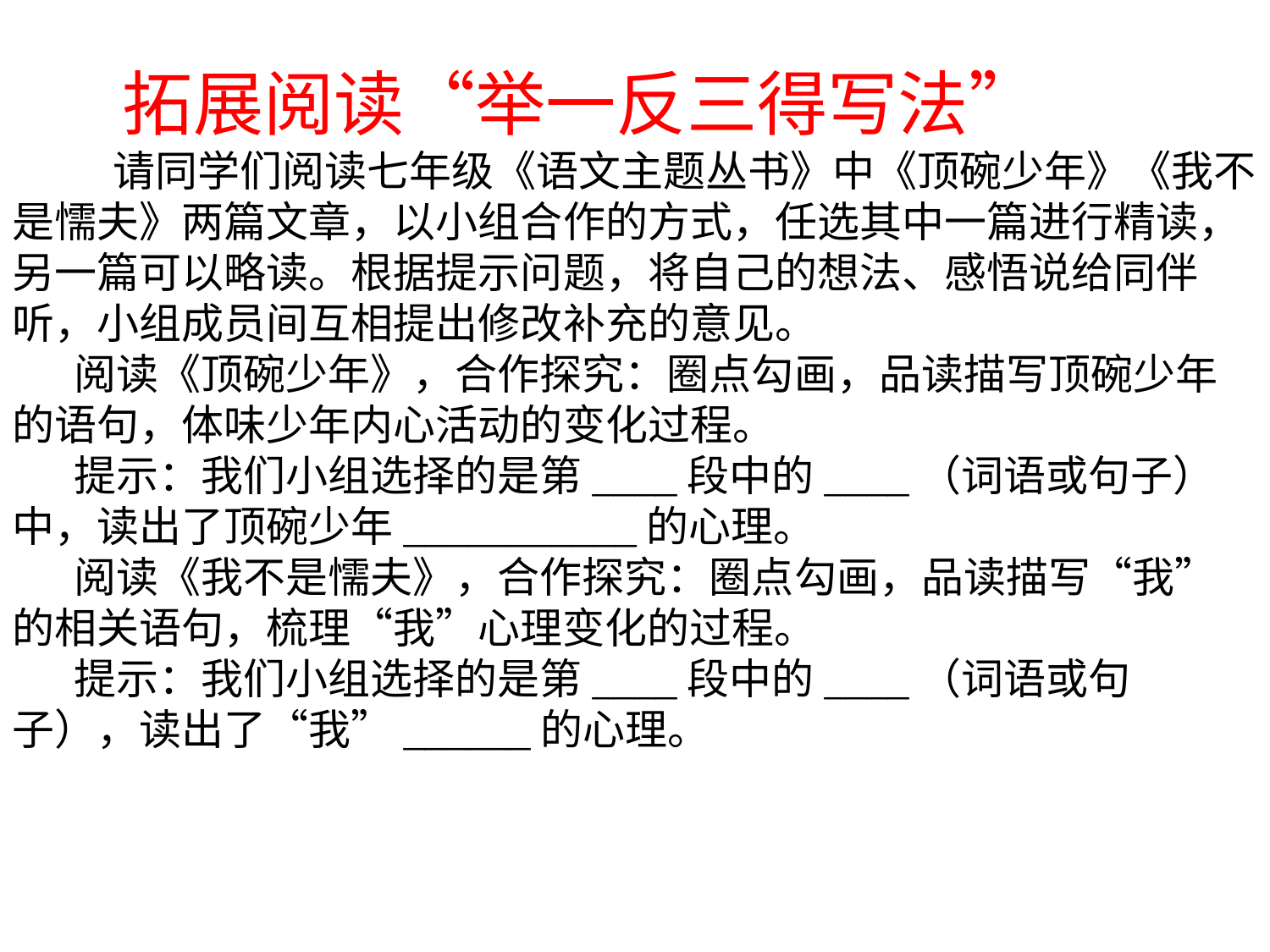

拓展阅读“举一反三得写法”
   请同学们阅读七年级《语文主题丛书》中《顶碗少年》《我不是懦夫》两篇文章，以小组合作的方式，任选其中一篇进行精读，另一篇可以略读。根据提示问题，将自己的想法、感悟说给同伴听，小组成员间互相提出修改补充的意见。
阅读《顶碗少年》，合作探究：圈点勾画，品读描写顶碗少年的语句，体味少年内心活动的变化过程。
提示：我们小组选择的是第____段中的____（词语或句子）中，读出了顶碗少年___________的心理。
阅读《我不是懦夫》，合作探究：圈点勾画，品读描写“我”的相关语句，梳理“我”心理变化的过程。
提示：我们小组选择的是第____段中的____（词语或句子），读出了“我”______的心理。